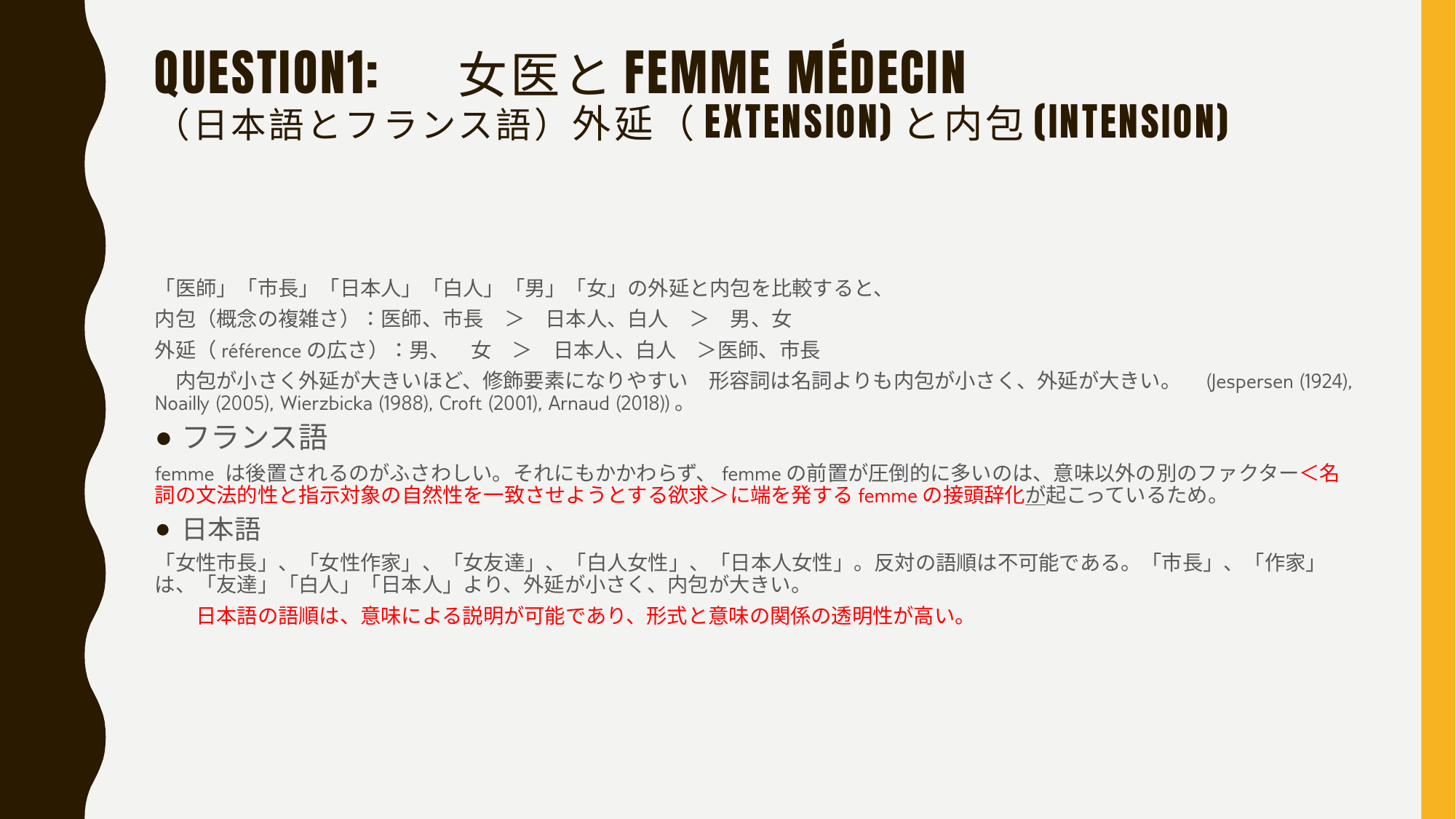

# Question1: 　女医とfemme médecin （日本語とフランス語）外延（extension)と内包(intension)
「医師」「市長」「日本人」「白人」「男」「女」の外延と内包を比較すると、
内包（概念の複雑さ）：医師、市長　＞　日本人、白人　＞　男、女
外延（référenceの広さ）：男、　女　＞　日本人、白人　＞医師、市長
　内包が小さく外延が大きいほど、修飾要素になりやすい　形容詞は名詞よりも内包が小さく、外延が大きい。　(Jespersen (1924), Noailly (2005), Wierzbicka (1988), Croft (2001), Arnaud (2018))。
フランス語
femme は後置されるのがふさわしい。それにもかかわらず、femmeの前置が圧倒的に多いのは、意味以外の別のファクター＜名詞の文法的性と指示対象の自然性を一致させようとする欲求＞に端を発するfemmeの接頭辞化が起こっているため。
日本語
「女性市長」、「女性作家」、「女友達」、「白人女性」、「日本人女性」。反対の語順は不可能である。「市長」、「作家」は、「友達」「白人」「日本人」より、外延が小さく、内包が大きい。
　　日本語の語順は、意味による説明が可能であり、形式と意味の関係の透明性が高い。